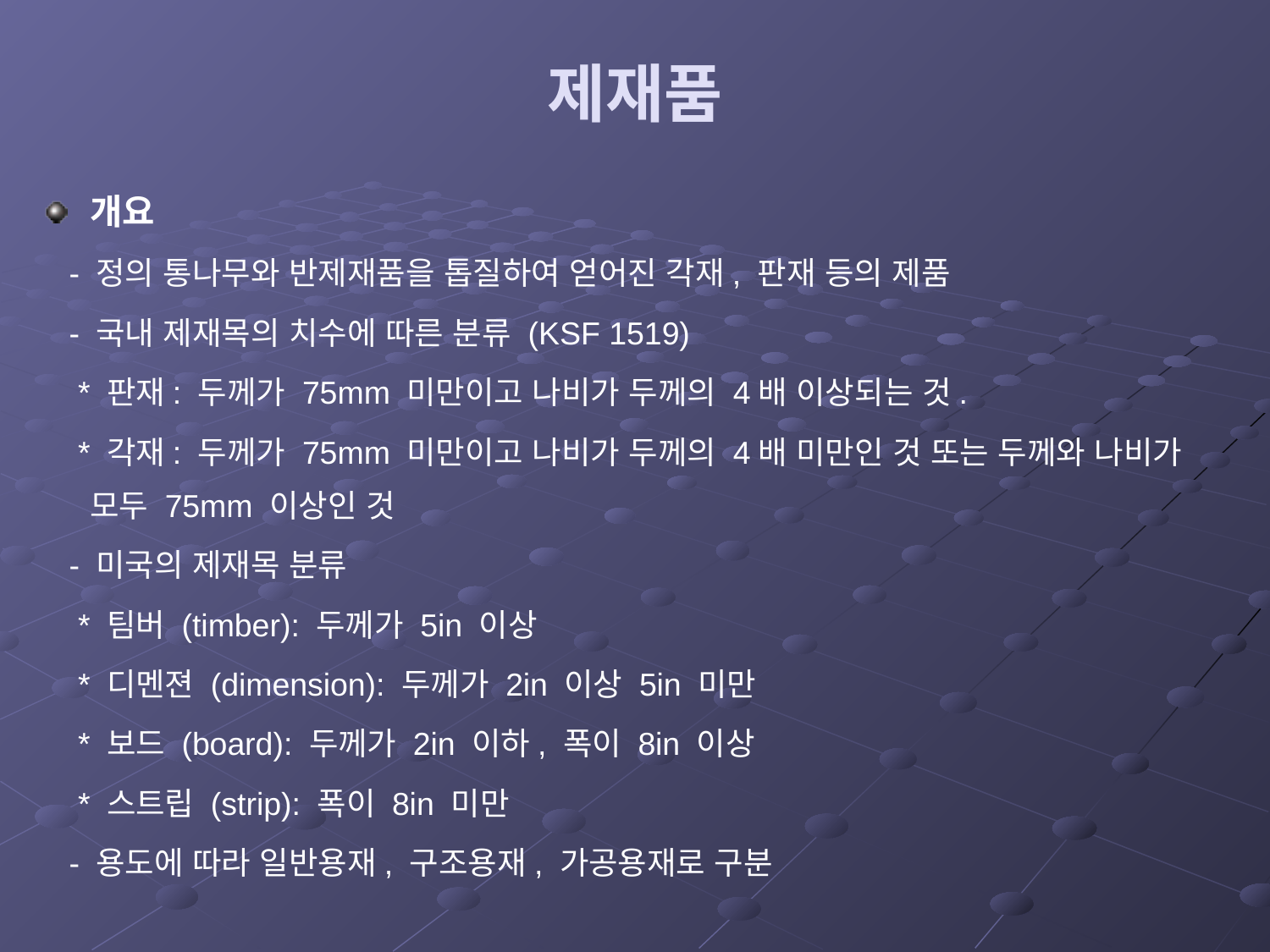

# 제재품
개요
   - 정의 통나무와 반제재품을 톱질하여 얻어진 각재, 판재 등의 제품
   - 국내 제재목의 치수에 따른 분류 (KSF 1519)
    * 판재: 두께가 75mm 미만이고 나비가 두께의 4배 이상되는 것.
    * 각재: 두께가 75mm 미만이고 나비가 두께의 4배 미만인 것 또는 두께와 나비가 모두 75mm 이상인 것
   - 미국의 제재목 분류
    * 팀버 (timber): 두께가 5in 이상
    * 디멘젼 (dimension): 두께가 2in 이상 5in 미만
    * 보드 (board): 두께가 2in 이하, 폭이 8in 이상
    * 스트립 (strip): 폭이 8in 미만
   - 용도에 따라 일반용재, 구조용재, 가공용재로 구분